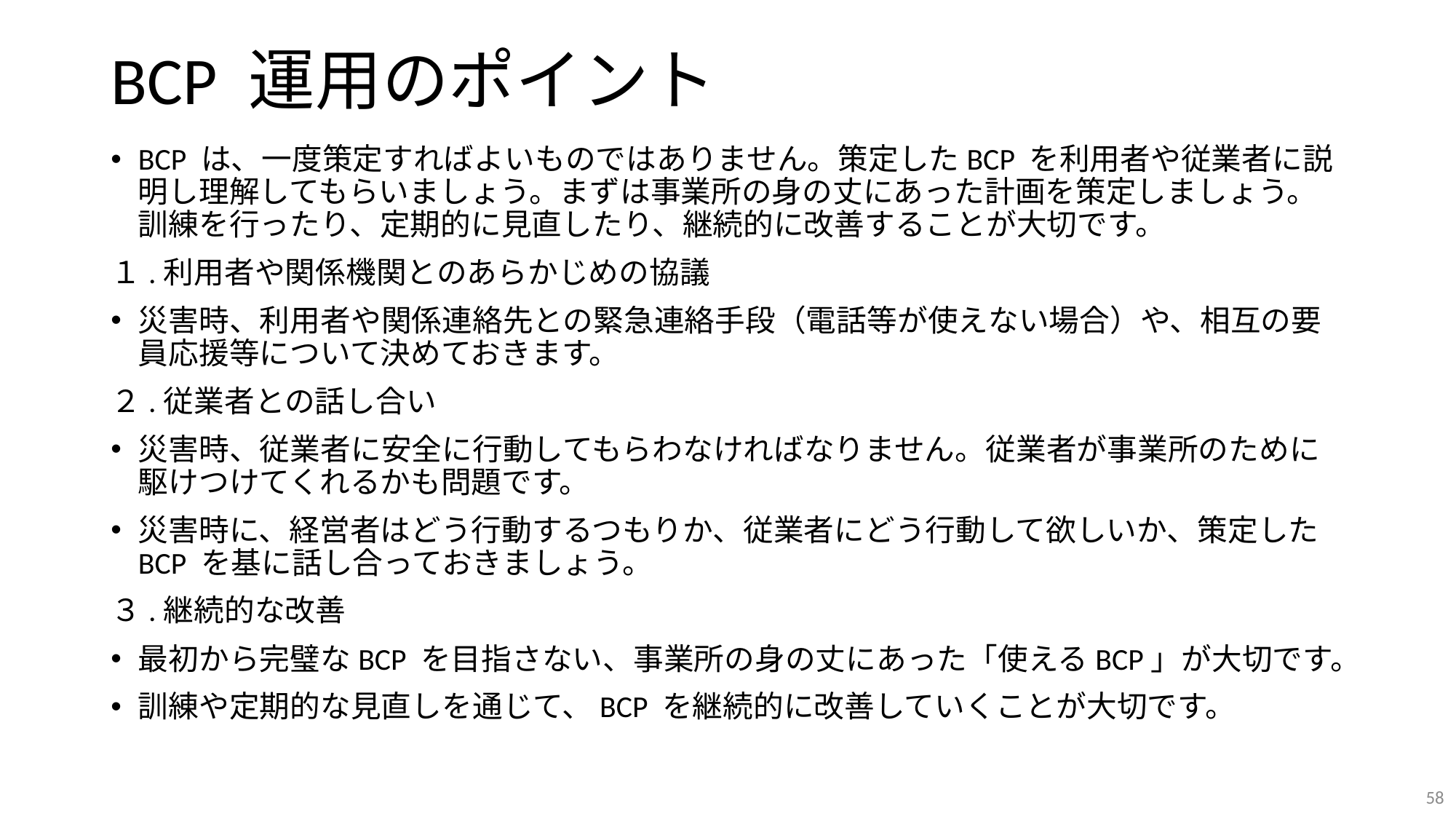

# BCP 運用のポイント
BCP は、一度策定すればよいものではありません。策定したBCP を利用者や従業者に説明し理解してもらいましょう。まずは事業所の身の丈にあった計画を策定しましょう。訓練を行ったり、定期的に見直したり、継続的に改善することが大切です。
１.利用者や関係機関とのあらかじめの協議
災害時、利用者や関係連絡先との緊急連絡手段（電話等が使えない場合）や、相互の要員応援等について決めておきます。
２.従業者との話し合い
災害時、従業者に安全に行動してもらわなければなりません。従業者が事業所のために駆けつけてくれるかも問題です。
災害時に、経営者はどう行動するつもりか、従業者にどう行動して欲しいか、策定したBCP を基に話し合っておきましょう。
３.継続的な改善
最初から完璧なBCP を目指さない、事業所の身の丈にあった「使えるBCP」が大切です。
訓練や定期的な見直しを通じて、BCP を継続的に改善していくことが大切です。
58